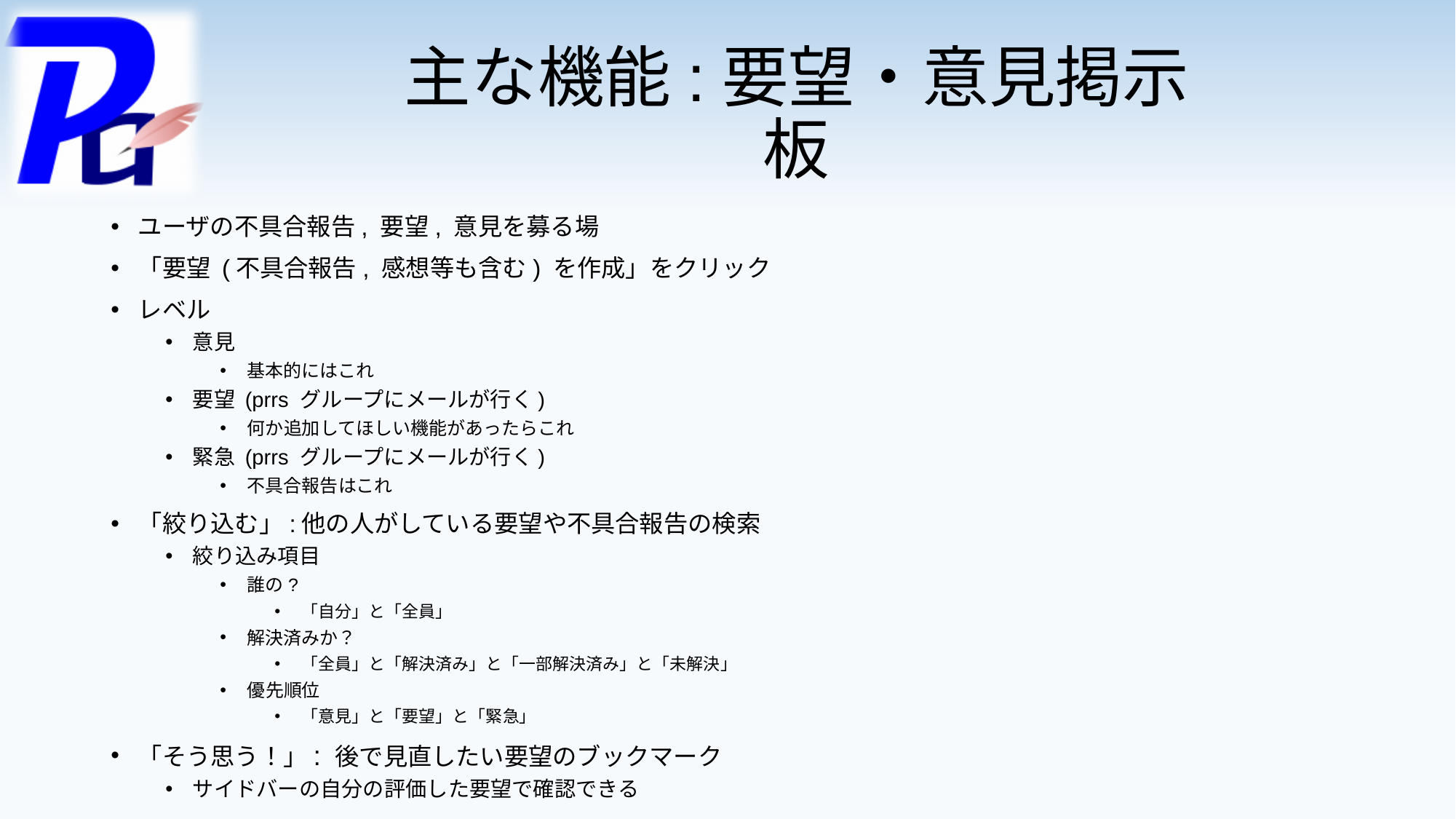

# 主な機能:要望・意見掲示板
ユーザの不具合報告, 要望, 意見を募る場
「要望 (不具合報告, 感想等も含む) を作成」をクリック
レベル
意見
基本的にはこれ
要望 (prrs グループにメールが行く)
何か追加してほしい機能があったらこれ
緊急 (prrs グループにメールが行く)
不具合報告はこれ
「絞り込む」:他の人がしている要望や不具合報告の検索
絞り込み項目
誰の?
「自分」と「全員」
解決済みか？
「全員」と「解決済み」と「一部解決済み」と「未解決」
優先順位
「意見」と「要望」と「緊急」
「そう思う！」: 後で見直したい要望のブックマーク
サイドバーの自分の評価した要望で確認できる